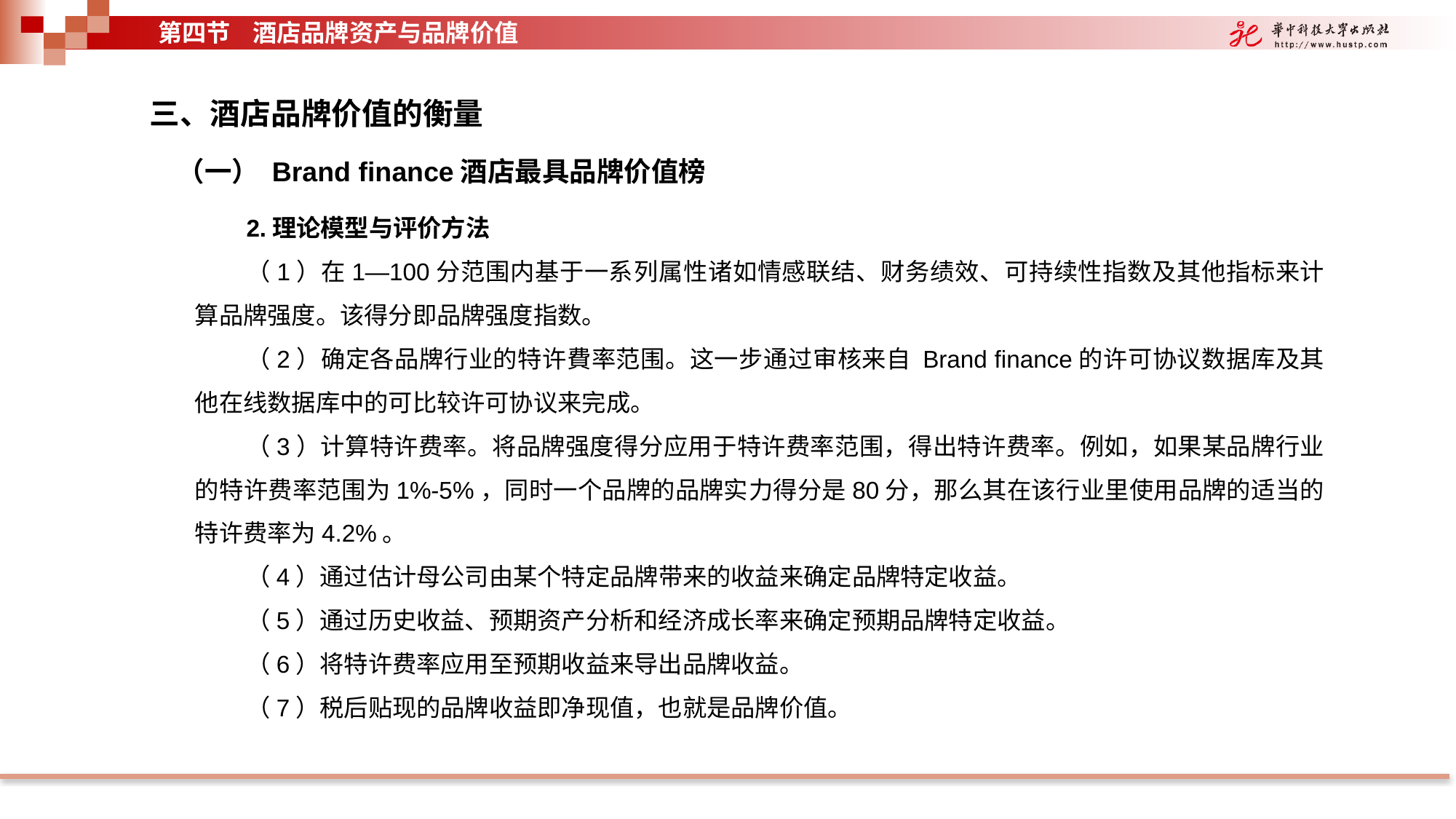

第四节    酒店品牌资产与品牌价值
三、酒店品牌价值的衡量
（一） Brand finance酒店最具品牌价值榜
2.理论模型与评价方法
（1）在1—100分范围内基于一系列属性诸如情感联结、财务绩效、可持续性指数及其他指标来计算品牌强度。该得分即品牌强度指数。
（2）确定各品牌行业的特许費率范围。这一步通过审核来自 Brand finance的许可协议数据库及其他在线数据库中的可比较许可协议来完成。
（3）计算特许费率。将品牌强度得分应用于特许费率范围，得出特许费率。例如，如果某品牌行业的特许费率范围为1%-5%，同时一个品牌的品牌实力得分是80分，那么其在该行业里使用品牌的适当的特许费率为4.2%。
（4）通过估计母公司由某个特定品牌带来的收益来确定品牌特定收益。
（5）通过历史收益、预期资产分析和经济成长率来确定预期品牌特定收益。
（6）将特许费率应用至预期收益来导出品牌收益。
（7）税后贴现的品牌收益即净现值，也就是品牌价值。